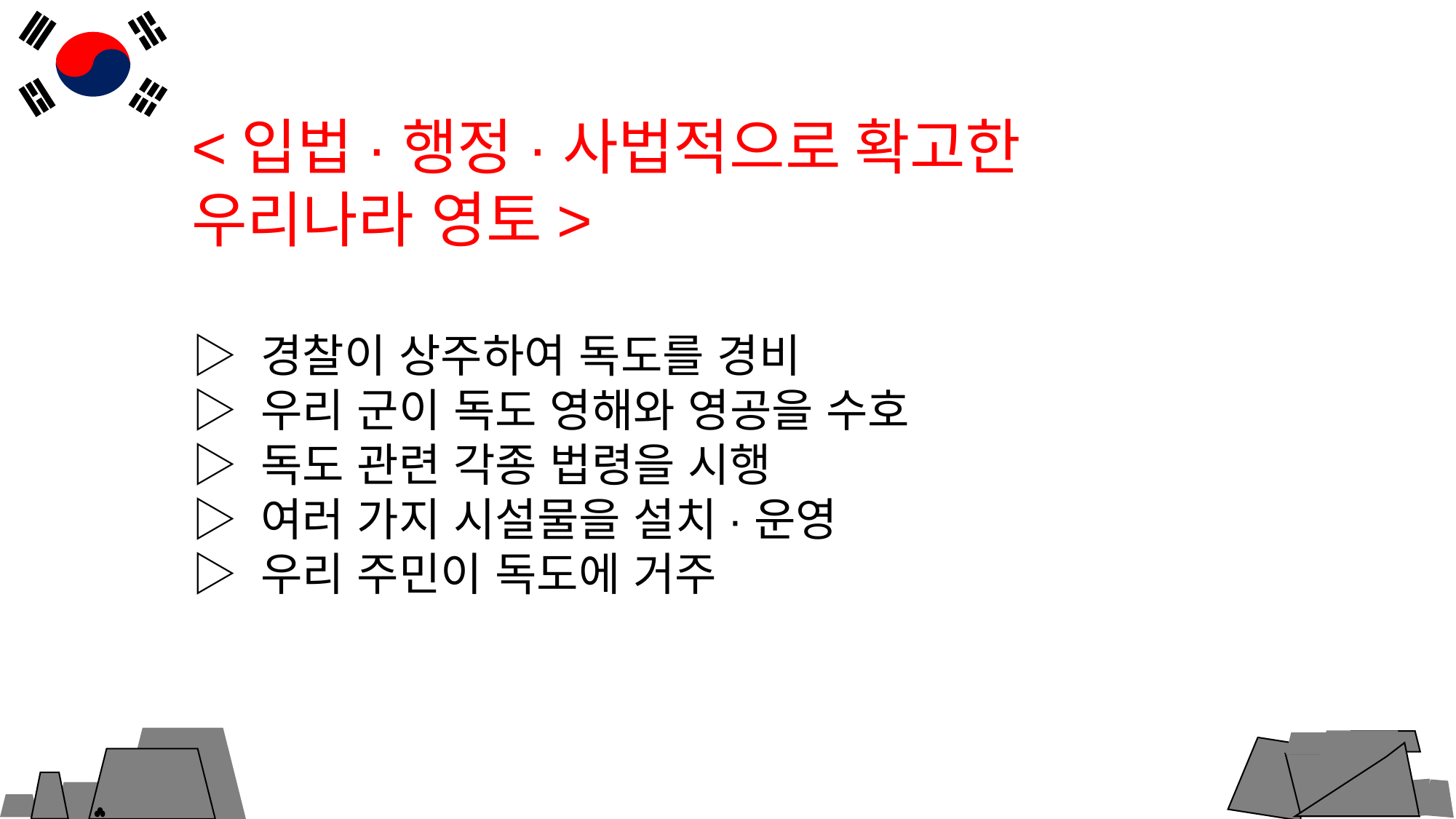

<입법·행정·사법적으로 확고한 우리나라 영토>
▷ 경찰이 상주하여 독도를 경비
▷ 우리 군이 독도 영해와 영공을 수호
▷ 독도 관련 각종 법령을 시행
▷ 여러 가지 시설물을 설치·운영
▷ 우리 주민이 독도에 거주